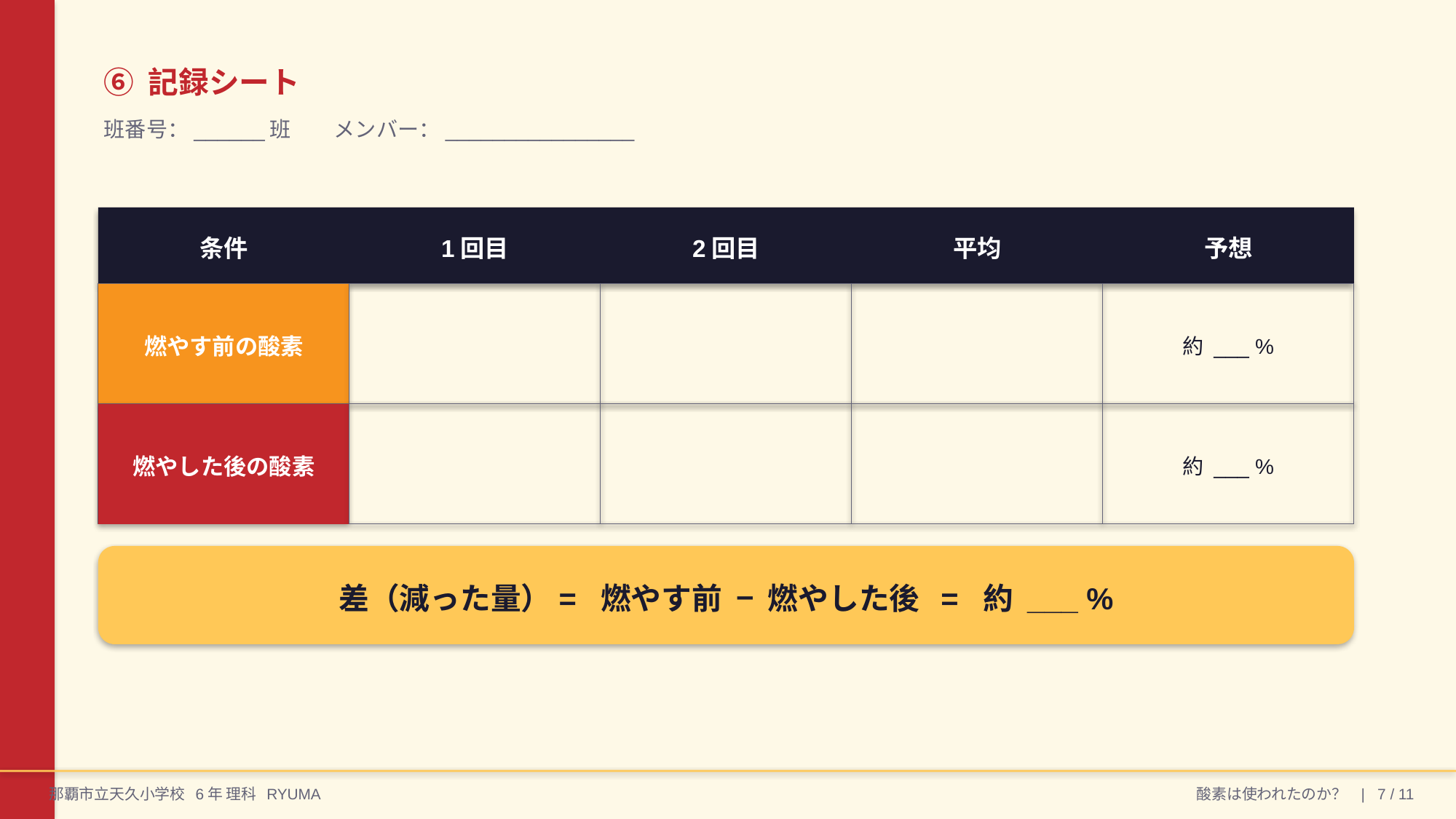

⑥ 記録シート
班番号：______班　　メンバー：________________

条件
1回目
2回目
平均
予想

燃やす前の酸素

約 ___ %

燃やした後の酸素

約 ___ %

差（減った量）=  燃やす前  −  燃やした後  =  約 ___ %

那覇市立天久小学校  6年 理科  RYUMA
酸素は使われたのか？   |   7 / 11